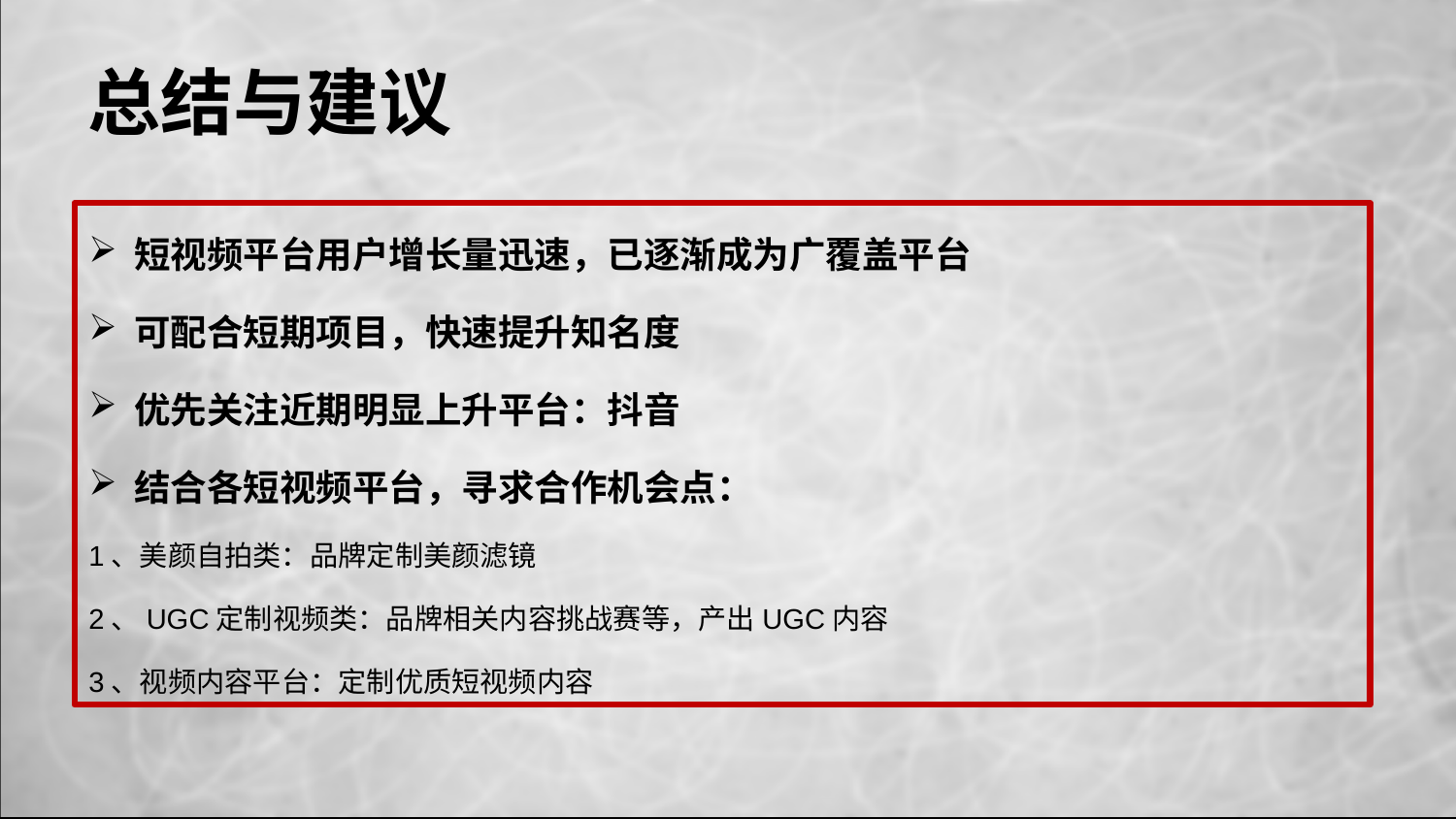

# 总结与建议
短视频平台用户增长量迅速，已逐渐成为广覆盖平台
可配合短期项目，快速提升知名度
优先关注近期明显上升平台：抖音
结合各短视频平台，寻求合作机会点：
1、美颜自拍类：品牌定制美颜滤镜
2、UGC定制视频类：品牌相关内容挑战赛等，产出UGC内容
3、视频内容平台：定制优质短视频内容